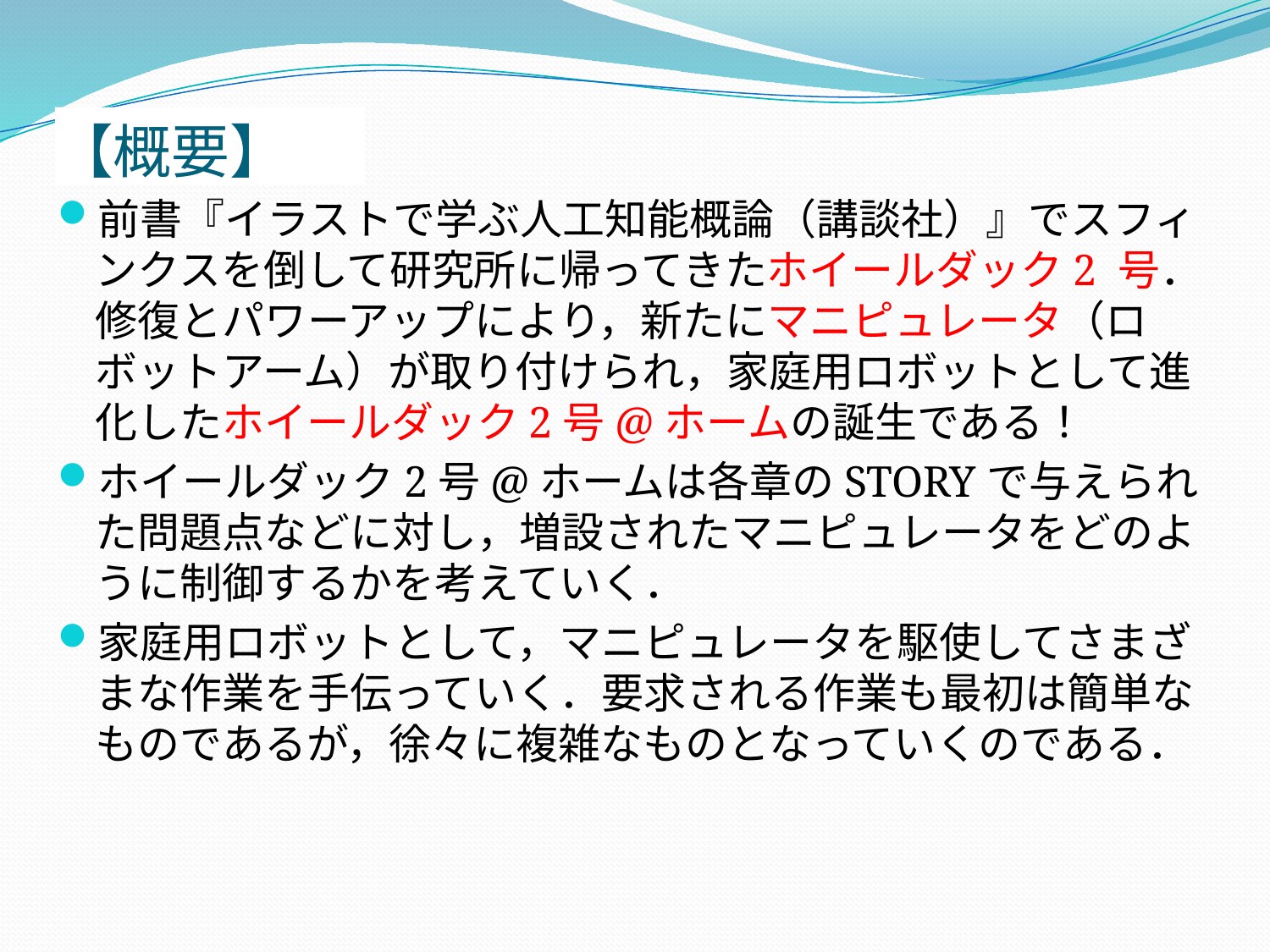

# 【概要】
前書『イラストで学ぶ人工知能概論（講談社）』でスフィンクスを倒して研究所に帰ってきたホイールダック2 号．修復とパワーアップにより，新たにマニピュレータ（ロボットアーム）が取り付けられ，家庭用ロボットとして進化したホイールダック2号@ホームの誕生である！
ホイールダック2号@ホームは各章のSTORYで与えられた問題点などに対し，増設されたマニピュレータをどのように制御するかを考えていく．
家庭用ロボットとして，マニピュレータを駆使してさまざまな作業を手伝っていく．要求される作業も最初は簡単なものであるが，徐々に複雑なものとなっていくのである．